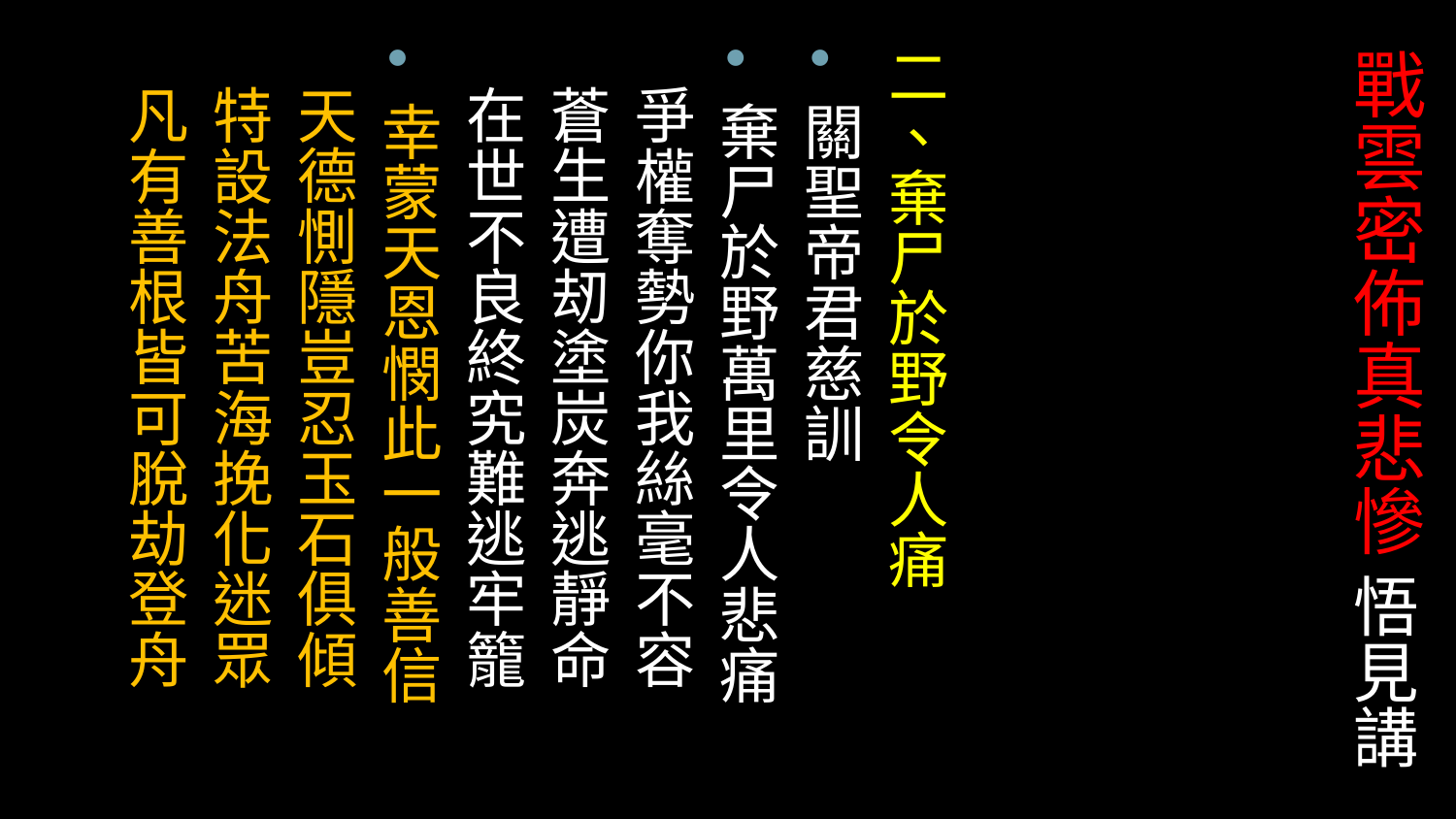

# 戰雲密佈真悲慘 悟見講
二、棄尸於野令人痛
關聖帝君慈訓
棄尸於野萬里令人悲痛
  爭權奪勢你我絲毫不容
  蒼生遭刼塗炭奔逃靜命
  在世不良終究難逃牢籠
幸蒙天恩憫此一般善信
  天德惻隱豈忍玉石俱傾
  特設法舟苦海挽化迷眾
  凡有善根皆可脫劫登舟